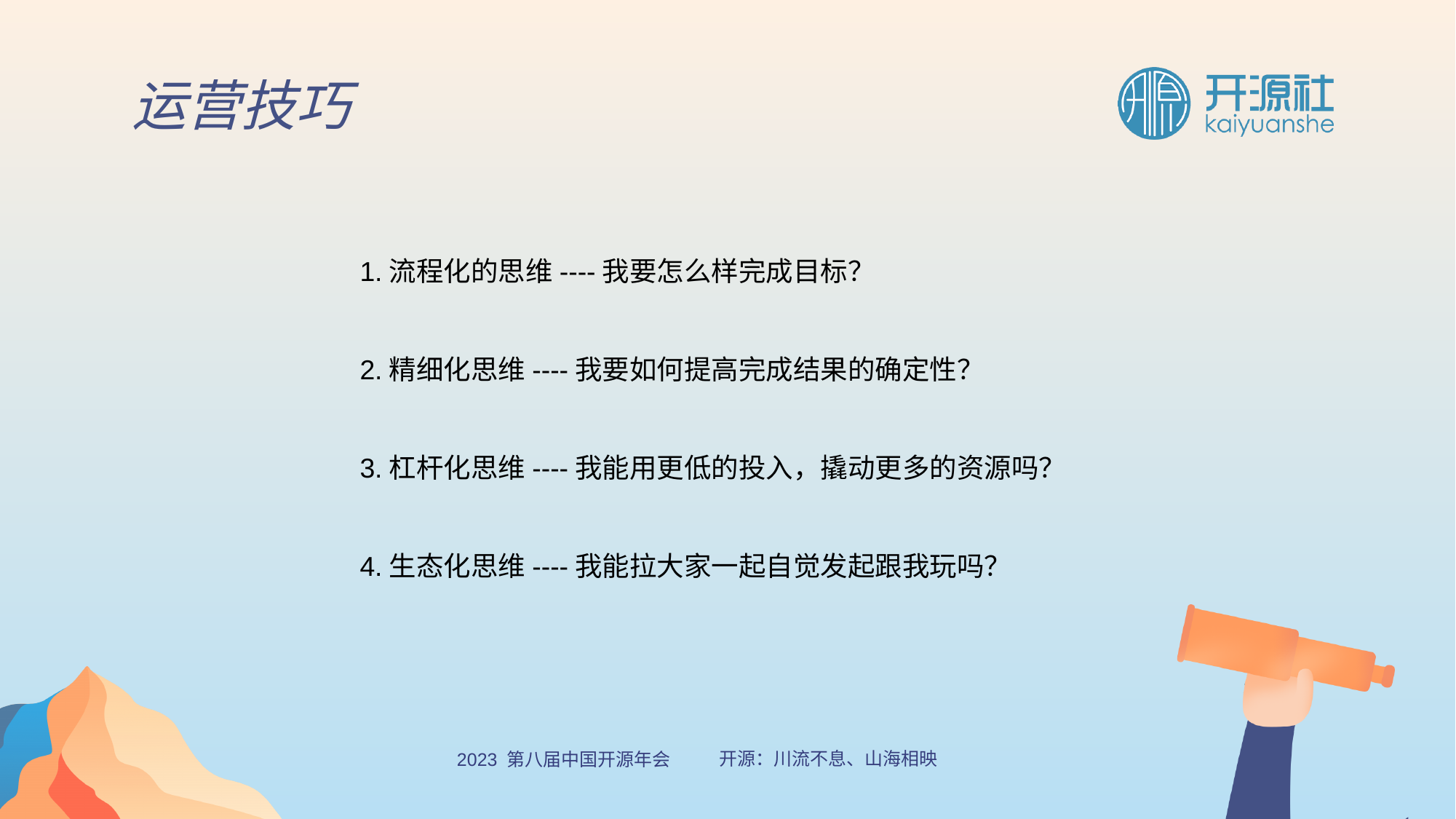

运营技巧
1.流程化的思维----我要怎么样完成目标？
2.精细化思维----我要如何提高完成结果的确定性？
3.杠杆化思维----我能用更低的投入，撬动更多的资源吗？
4.生态化思维----我能拉大家一起自觉发起跟我玩吗？